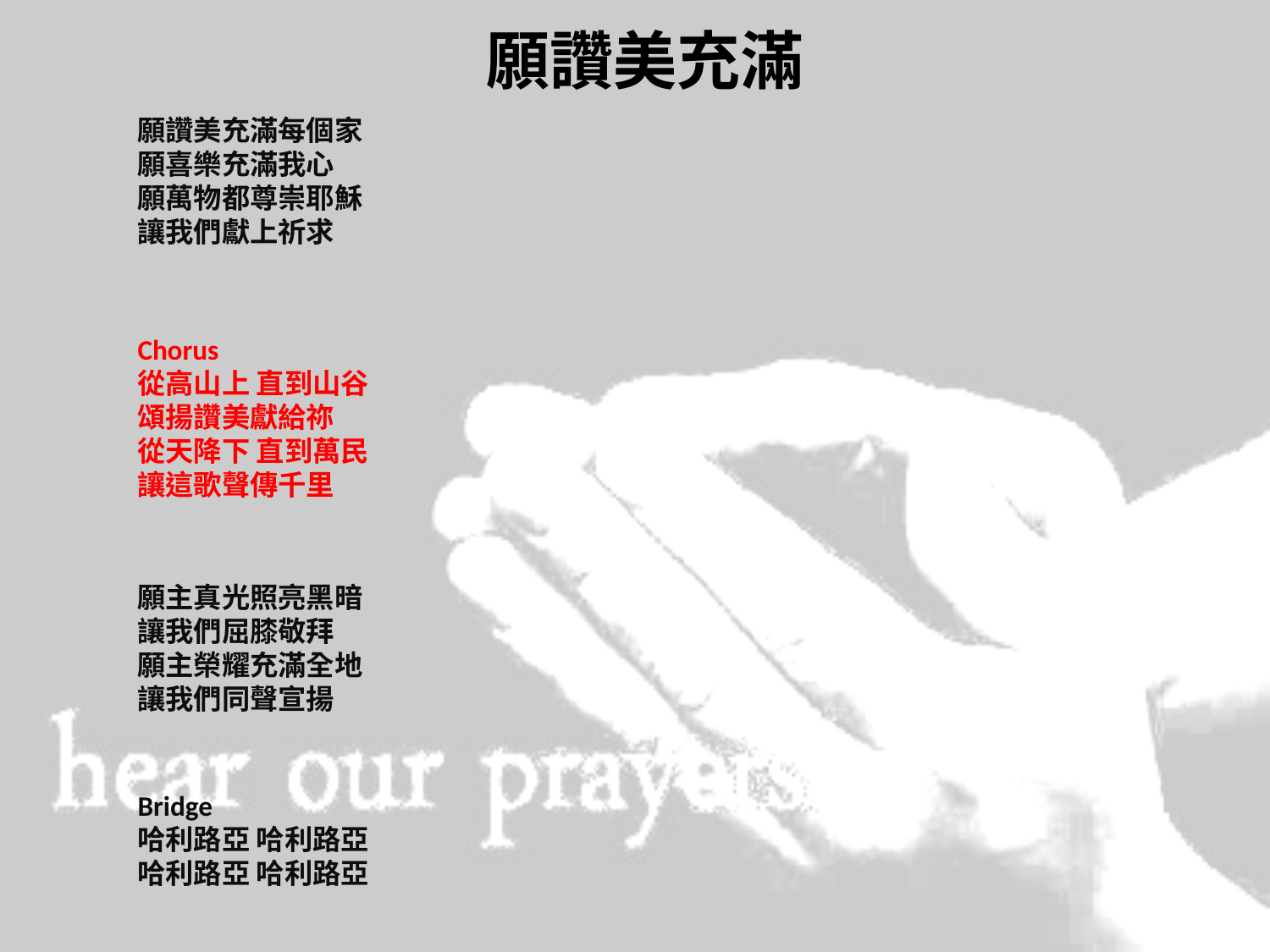

# 願讚美充滿
願讚美充滿每個家
願喜樂充滿我心
願萬物都尊崇耶穌
讓我們獻上祈求

Chorus
從高山上 直到山谷
頌揚讚美獻給祢
從天降下 直到萬民
讓這歌聲傳千里

願主真光照亮黑暗
讓我們屈膝敬拜
願主榮耀充滿全地
讓我們同聲宣揚
Bridge
哈利路亞 哈利路亞
哈利路亞 哈利路亞